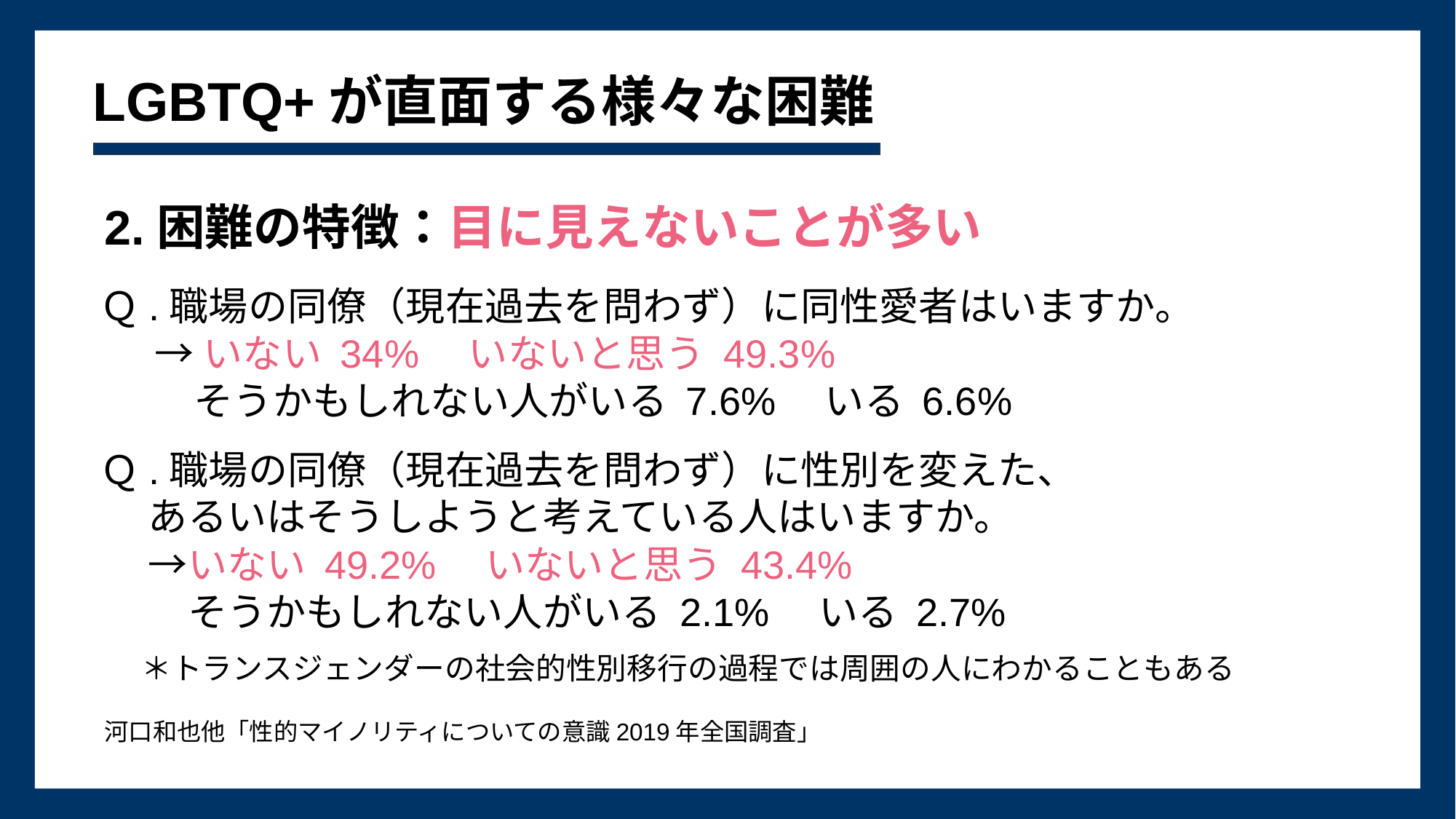

# LGBTQ+が直面する様々な困難

2.困難の特徴：目に見えないことが多い
Ｑ.職場の同僚（現在過去を問わず）に同性愛者はいますか。
→いない 34%　いないと思う 49.3%
　そうかもしれない人がいる 7.6%　いる 6.6%
Ｑ.職場の同僚（現在過去を問わず）に性別を変えた、
　 あるいはそうしようと考えている人はいますか。
　 →いない 49.2%　いないと思う 43.4%
　　 そうかもしれない人がいる 2.1%　いる 2.7%
＊トランスジェンダーの社会的性別移行の過程では周囲の人にわかることもある
河口和也他「性的マイノリティについての意識2019年全国調査」